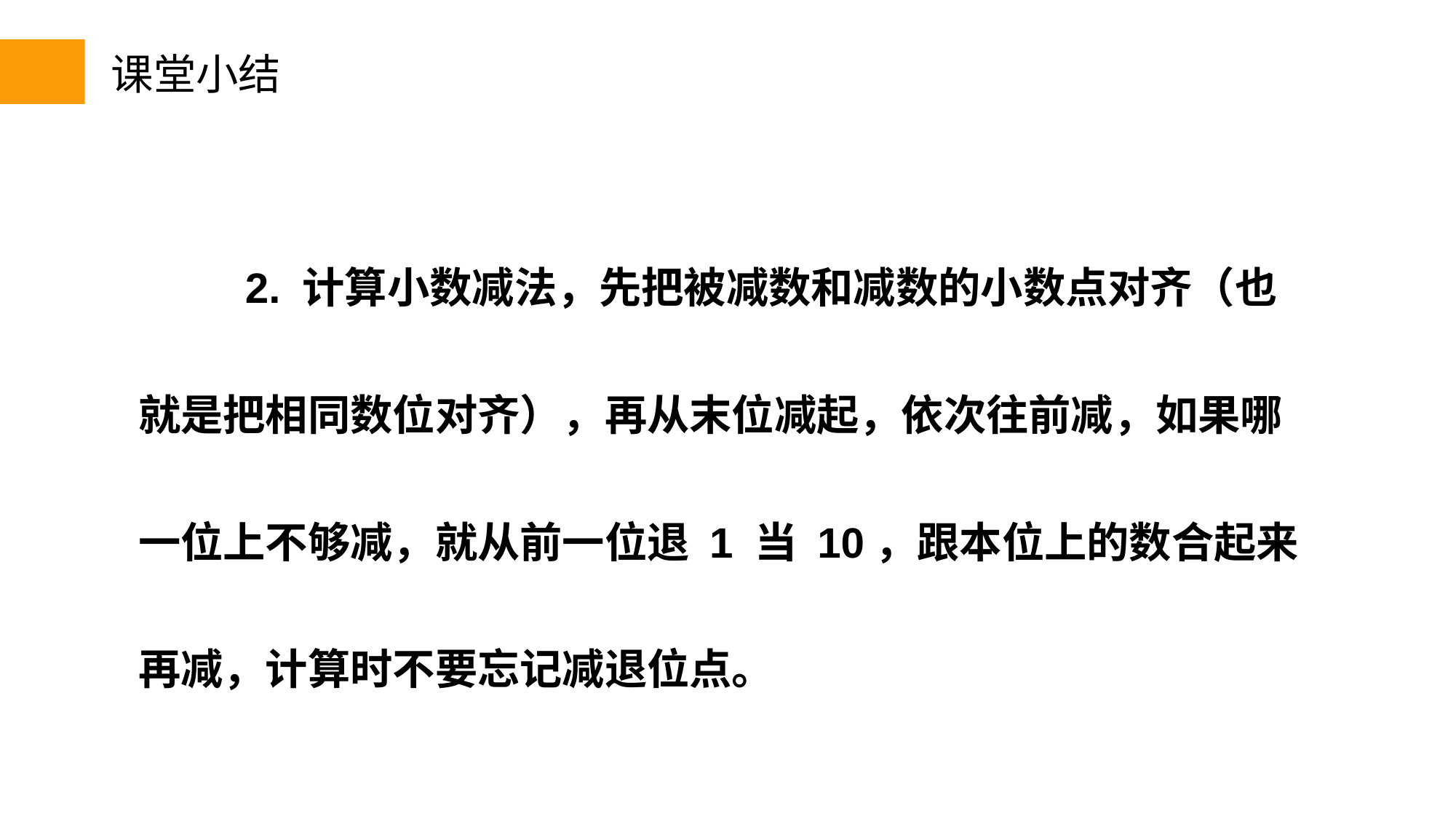

课堂小结
         2. 计算小数减法，先把被减数和减数的小数点对齐（也就是把相同数位对齐），再从末位减起，依次往前减，如果哪一位上不够减，就从前一位退 1 当 10，跟本位上的数合起来再减，计算时不要忘记减退位点。